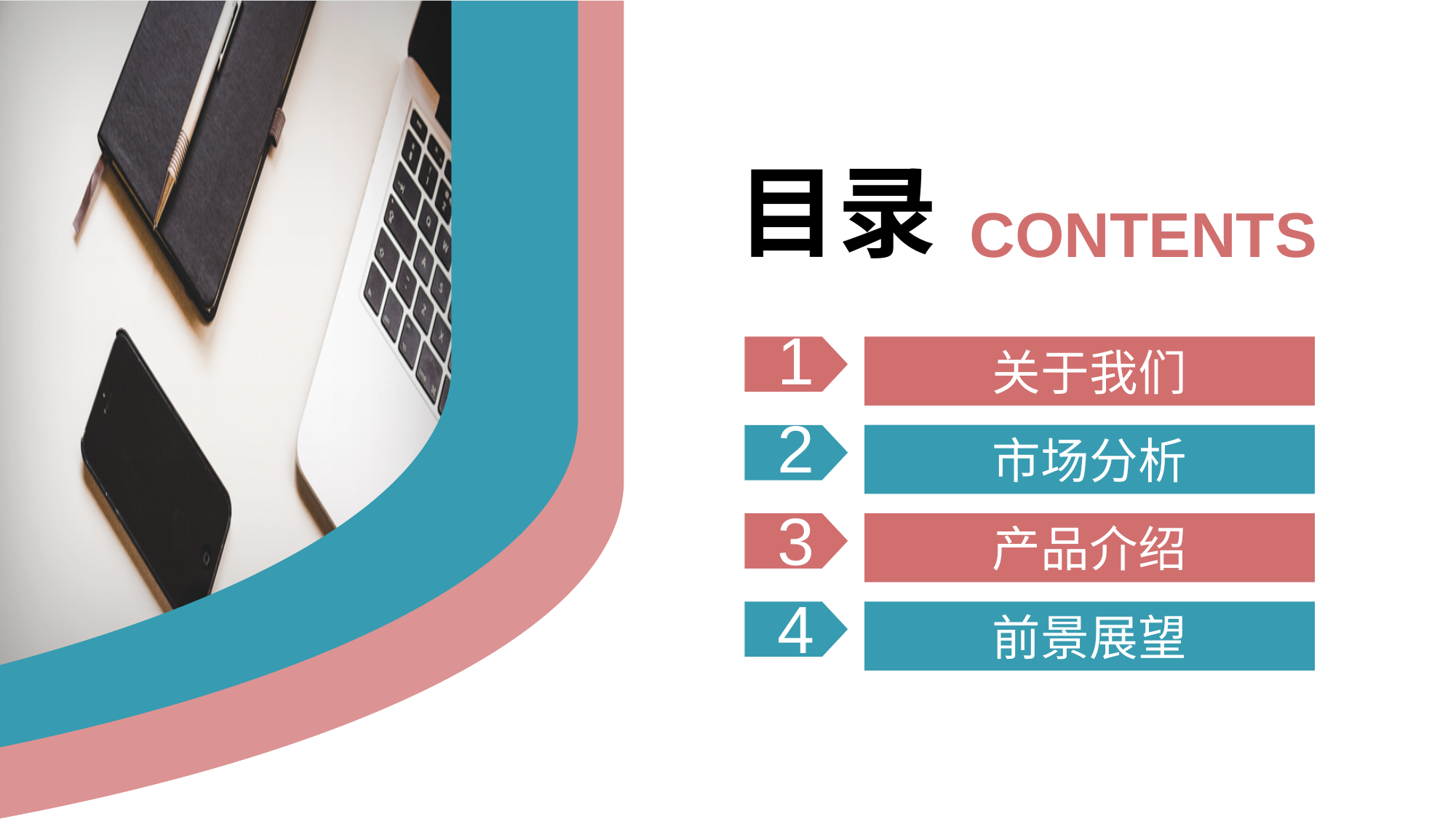

目录
CONTENTS
1

关于我们
2

市场分析
3

产品介绍
4

前景展望